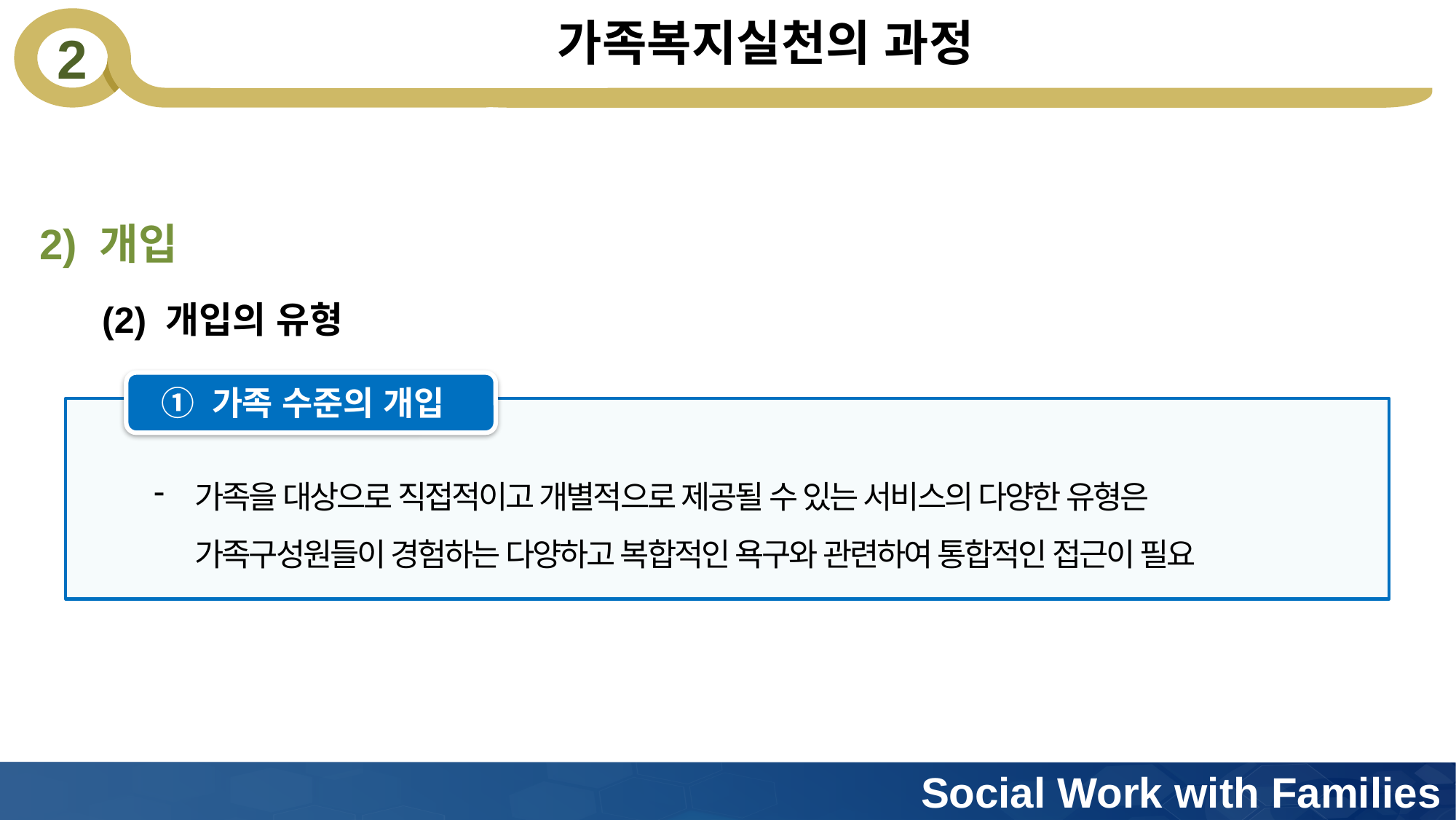

# 가족복지실천의 과정
2) 개입
(2) 개입의 유형

① 가족 수준의 개입

가족을 대상으로 직접적이고 개별적으로 제공될 수 있는 서비스의 다양한 유형은               가족구성원들이 경험하는 다양하고 복합적인 욕구와 관련하여 통합적인 접근이 필요